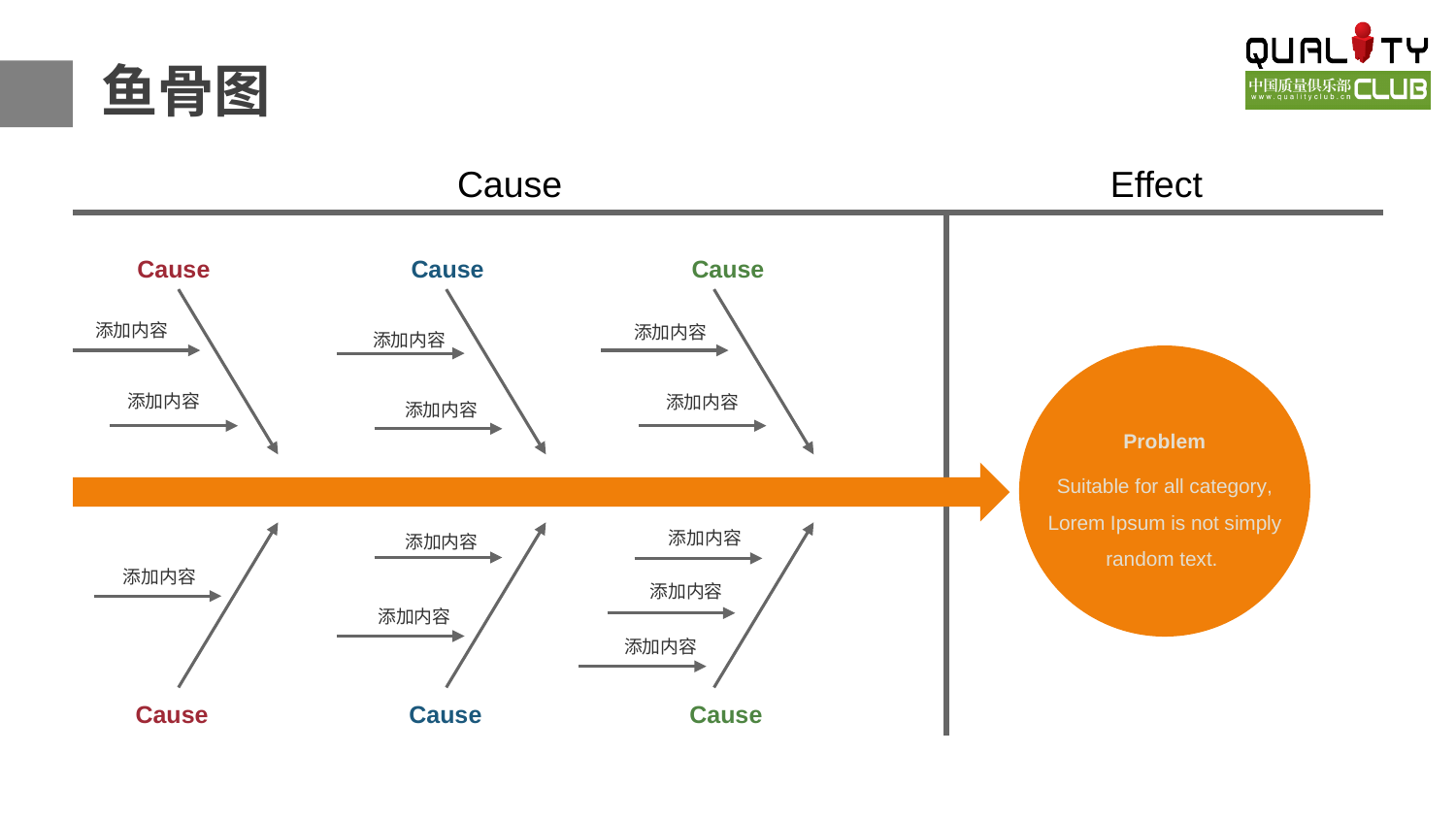

鱼骨图

Cause
Effect
Cause
Cause
Cause
添加内容
添加内容
添加内容

添加内容
添加内容
添加内容
Problem
Suitable for all category, Lorem Ipsum is not simply random text.

添加内容
添加内容
添加内容
添加内容
添加内容
添加内容
Cause
Cause
Cause